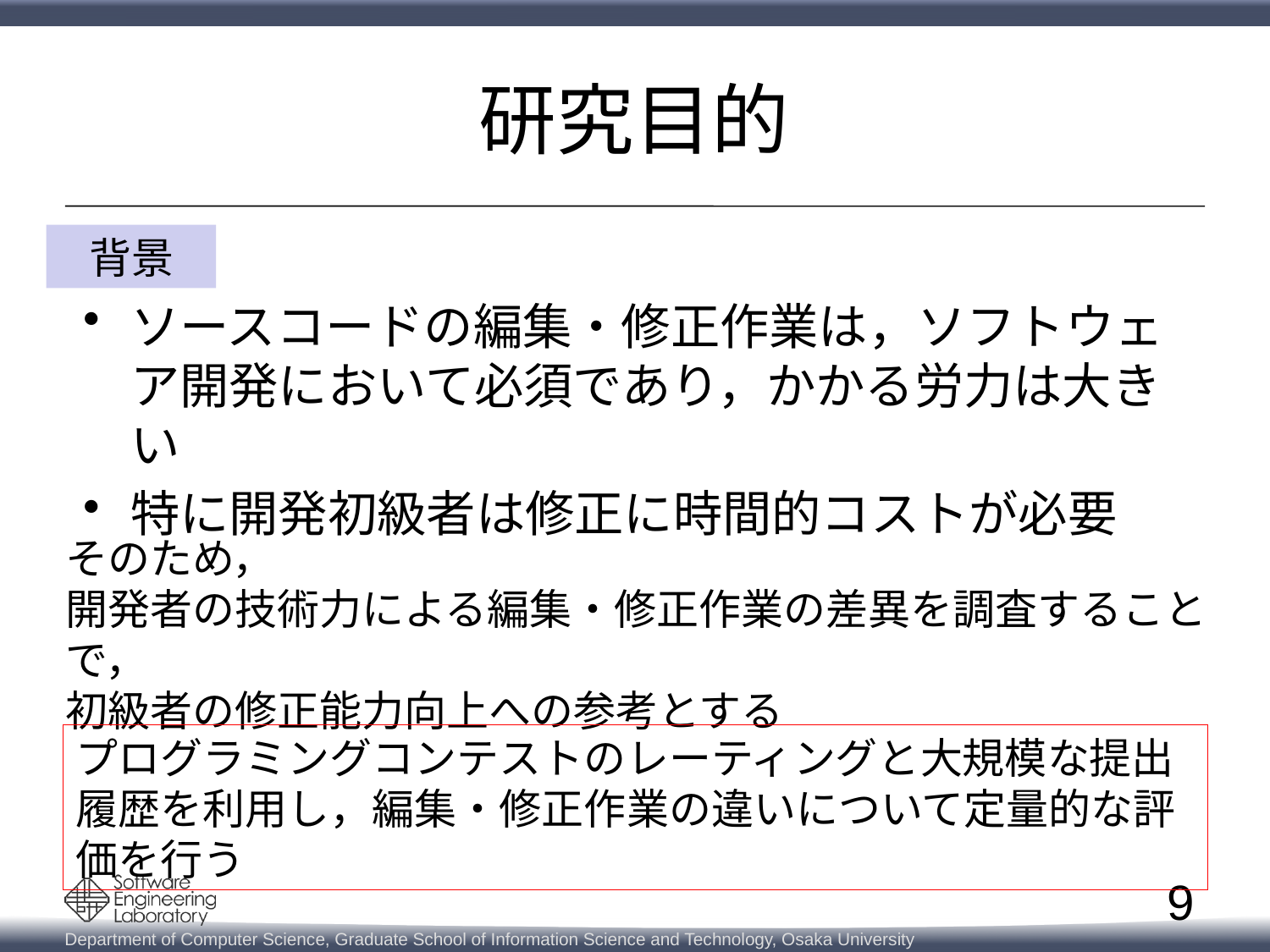

# 研究目的
背景
ソースコードの編集・修正作業は，ソフトウェア開発において必須であり，かかる労力は大きい
特に開発初級者は修正に時間的コストが必要

そのため，
開発者の技術力による編集・修正作業の差異を調査することで，
初級者の修正能力向上への参考とする
プログラミングコンテストのレーティングと大規模な提出履歴を利用し，編集・修正作業の違いについて定量的な評価を行う
9